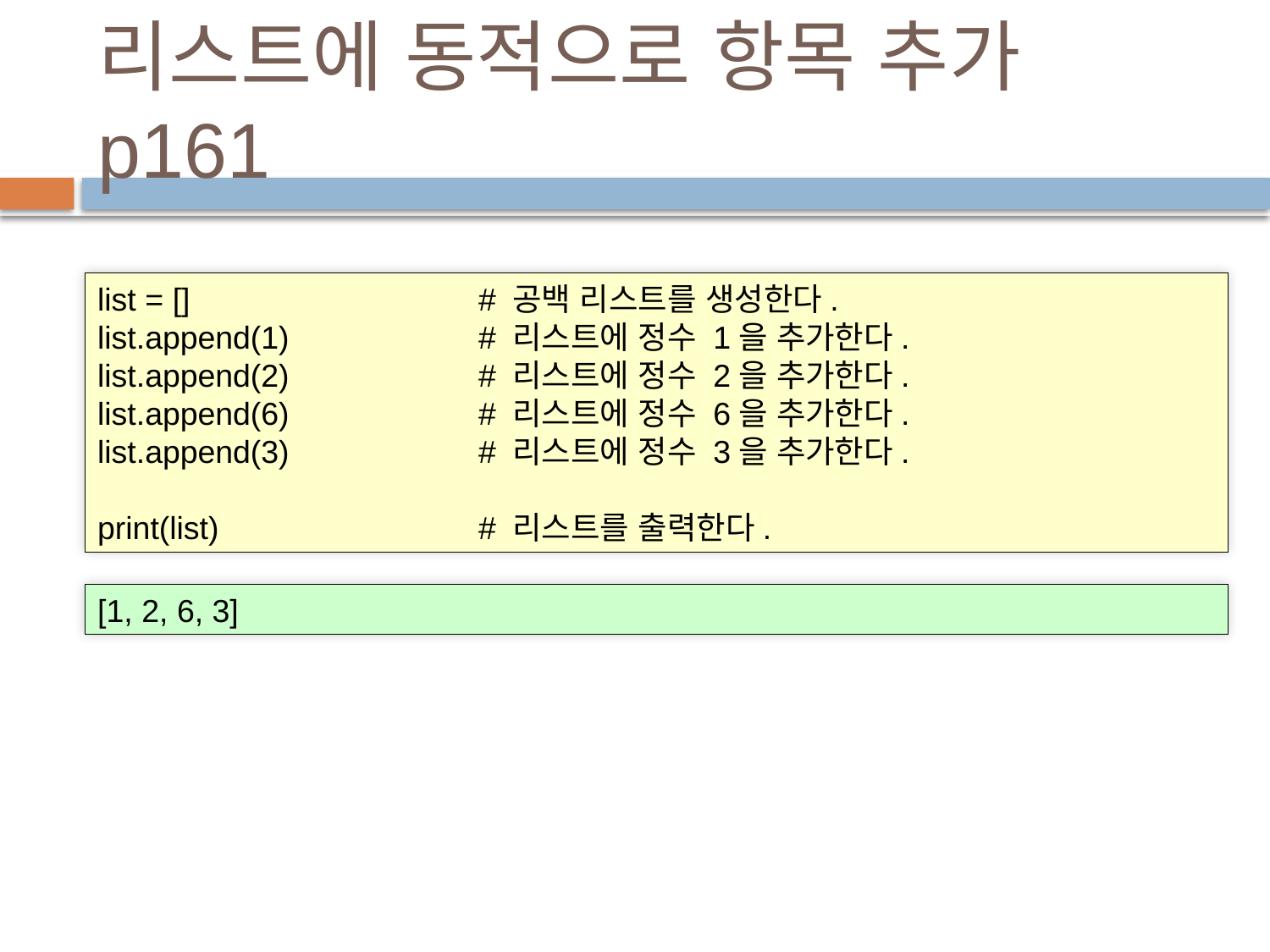

# 리스트에 동적으로 항목 추가 p161
list = []			# 공백 리스트를 생성한다.
list.append(1)		# 리스트에 정수 1을 추가한다.
list.append(2)		# 리스트에 정수 2을 추가한다.
list.append(6)		# 리스트에 정수 6을 추가한다.
list.append(3)		# 리스트에 정수 3을 추가한다.

print(list)			# 리스트를 출력한다.
[1, 2, 6, 3]